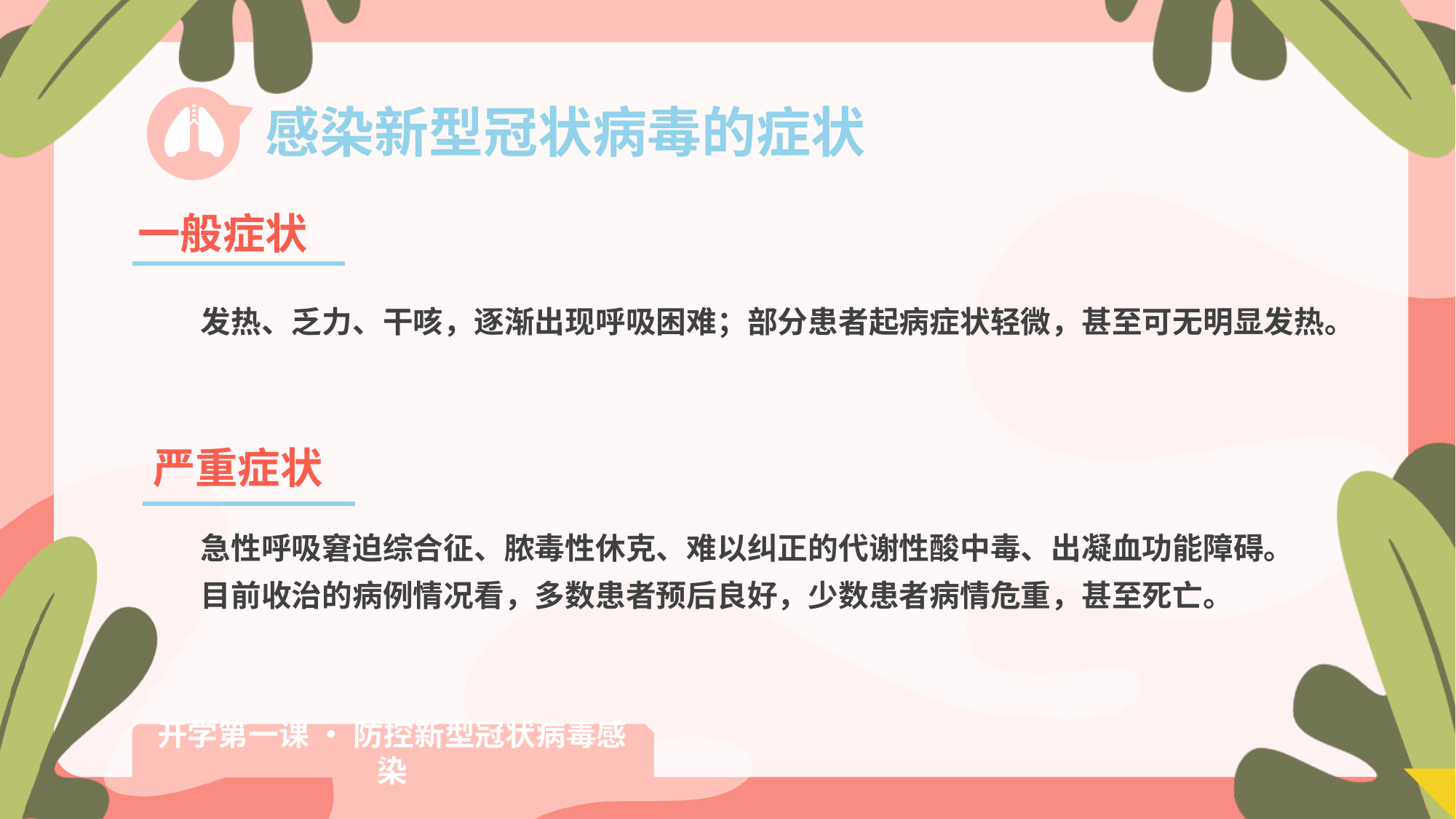

感染新型冠状病毒的症状

一般症状
发热、乏力、干咳，逐渐出现呼吸困难；部分患者起病症状轻微，甚至可无明显发热。
严重症状
急性呼吸窘迫综合征、脓毒性休克、难以纠正的代谢性酸中毒、出凝血功能障碍。目前收治的病例情况看，多数患者预后良好，少数患者病情危重，甚至死亡。
开学第一课 • 防控新型冠状病毒感染